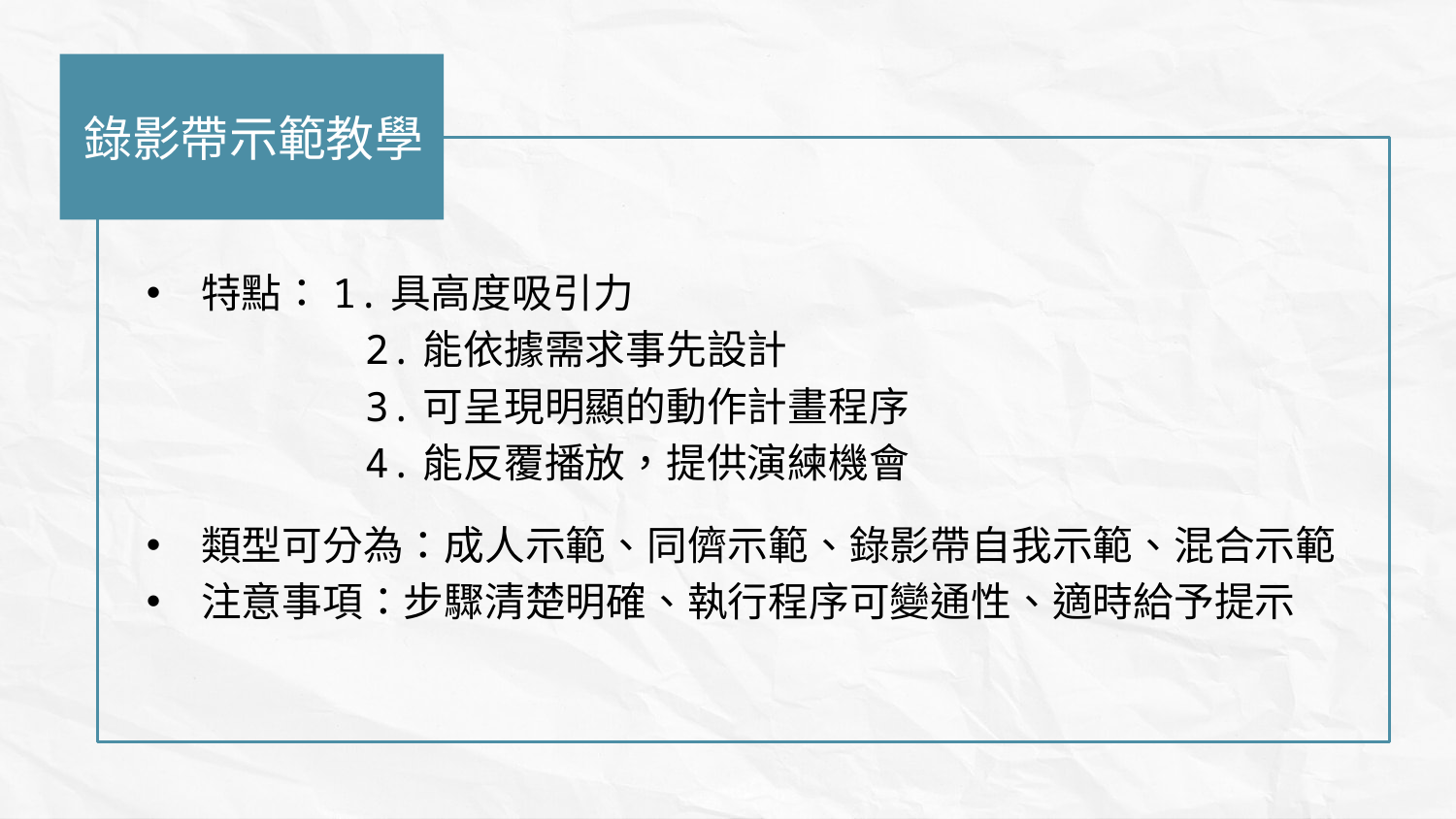

錄影帶示範教學

特點：1.具高度吸引力
         2.能依據需求事先設計
         3.可呈現明顯的動作計畫程序
         4.能反覆播放，提供演練機會

類型可分為：成人示範、同儕示範、錄影帶自我示範、混合示範
注意事項：步驟清楚明確、執行程序可變通性、適時給予提示